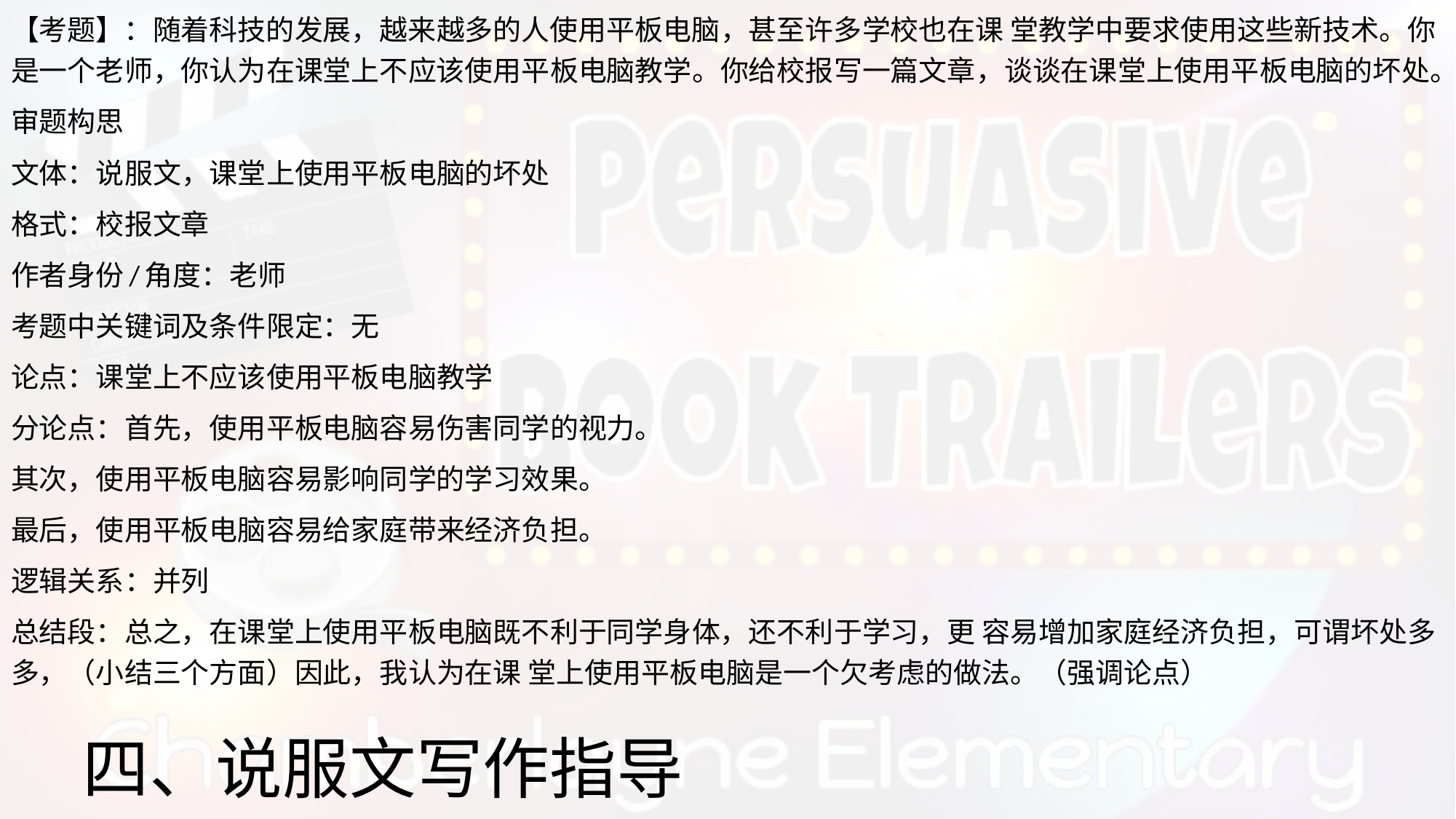

【考题】：随着科技的发展，越来越多的人使用平板电脑，甚至许多学校也在课 堂教学中要求使用这些新技术。你是一个老师，你认为在课堂上不应该使用平板电脑教学。你给校报写一篇文章，谈谈在课堂上使用平板电脑的坏处。
审题构思
文体：说服文，课堂上使用平板电脑的坏处
格式：校报文章
作者身份/角度：老师
考题中关键词及条件限定：无
论点：课堂上不应该使用平板电脑教学
分论点：首先，使用平板电脑容易伤害同学的视力。
其次，使用平板电脑容易影响同学的学习效果。
最后，使用平板电脑容易给家庭带来经济负担。
逻辑关系：并列
总结段：总之，在课堂上使用平板电脑既不利于同学身体，还不利于学习，更 容易增加家庭经济负担，可谓坏处多多，（小结三个方面）因此，我认为在课 堂上使用平板电脑是一个欠考虑的做法。（强调论点）
# 四、说服文写作指导